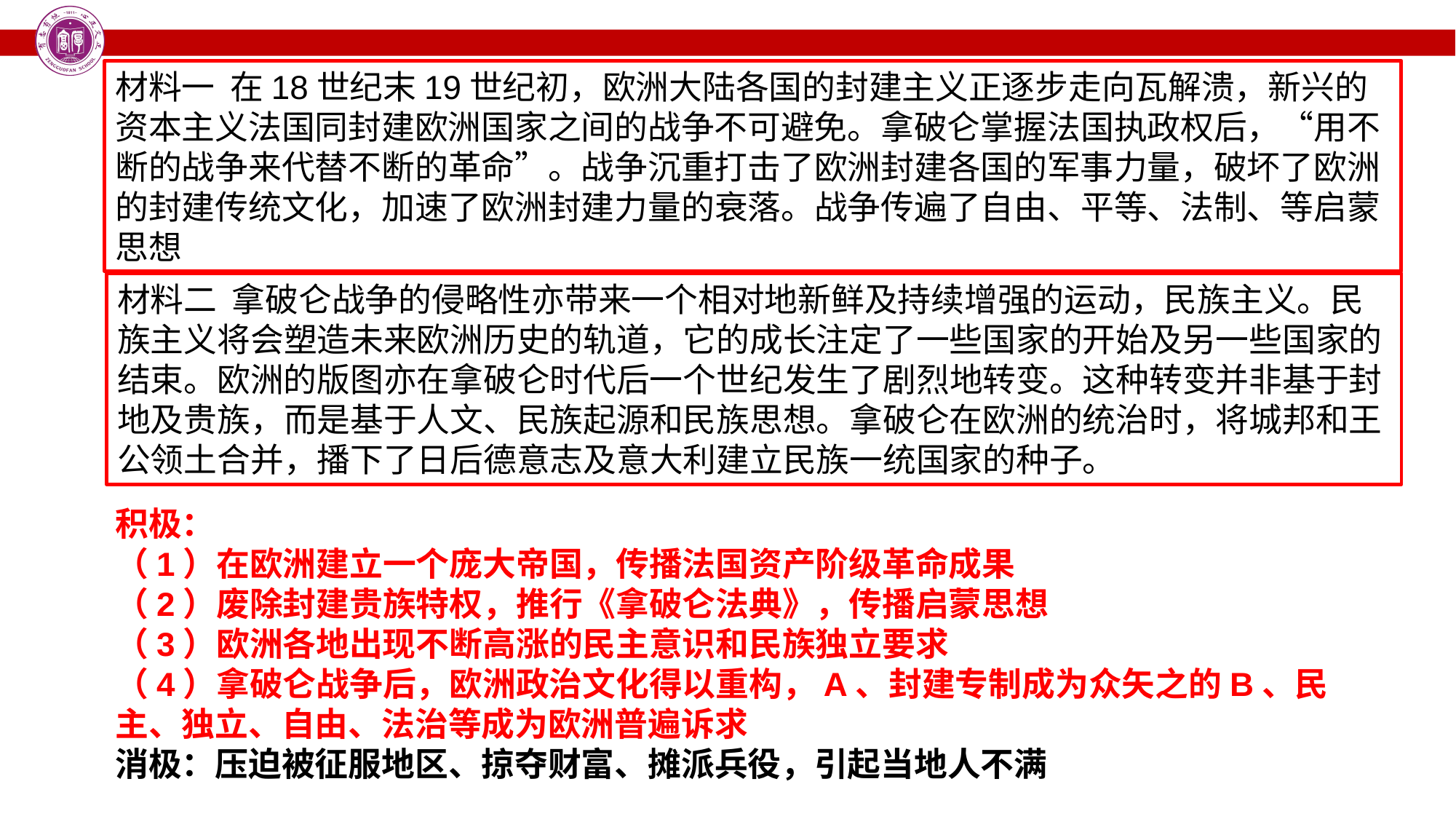

材料一  在18世纪末19世纪初，欧洲大陆各国的封建主义正逐步走向瓦解溃，新兴的资本主义法国同封建欧洲国家之间的战争不可避免。拿破仑掌握法国执政权后，“用不断的战争来代替不断的革命”。战争沉重打击了欧洲封建各国的军事力量，破坏了欧洲的封建传统文化，加速了欧洲封建力量的衰落。战争传遍了自由、平等、法制、等启蒙思想
材料二  拿破仑战争的侵略性亦带来一个相对地新鲜及持续增强的运动，民族主义。民族主义将会塑造未来欧洲历史的轨道，它的成长注定了一些国家的开始及另一些国家的结束。欧洲的版图亦在拿破仑时代后一个世纪发生了剧烈地转变。这种转变并非基于封地及贵族，而是基于人文、民族起源和民族思想。拿破仑在欧洲的统治时，将城邦和王公领土合并，播下了日后德意志及意大利建立民族一统国家的种子。
积极：
（1）在欧洲建立一个庞大帝国，传播法国资产阶级革命成果
（2）废除封建贵族特权，推行《拿破仑法典》，传播启蒙思想
（3）欧洲各地出现不断高涨的民主意识和民族独立要求
（4）拿破仑战争后，欧洲政治文化得以重构，A、封建专制成为众矢之的B、民主、独立、自由、法治等成为欧洲普遍诉求
消极：压迫被征服地区、掠夺财富、摊派兵役，引起当地人不满